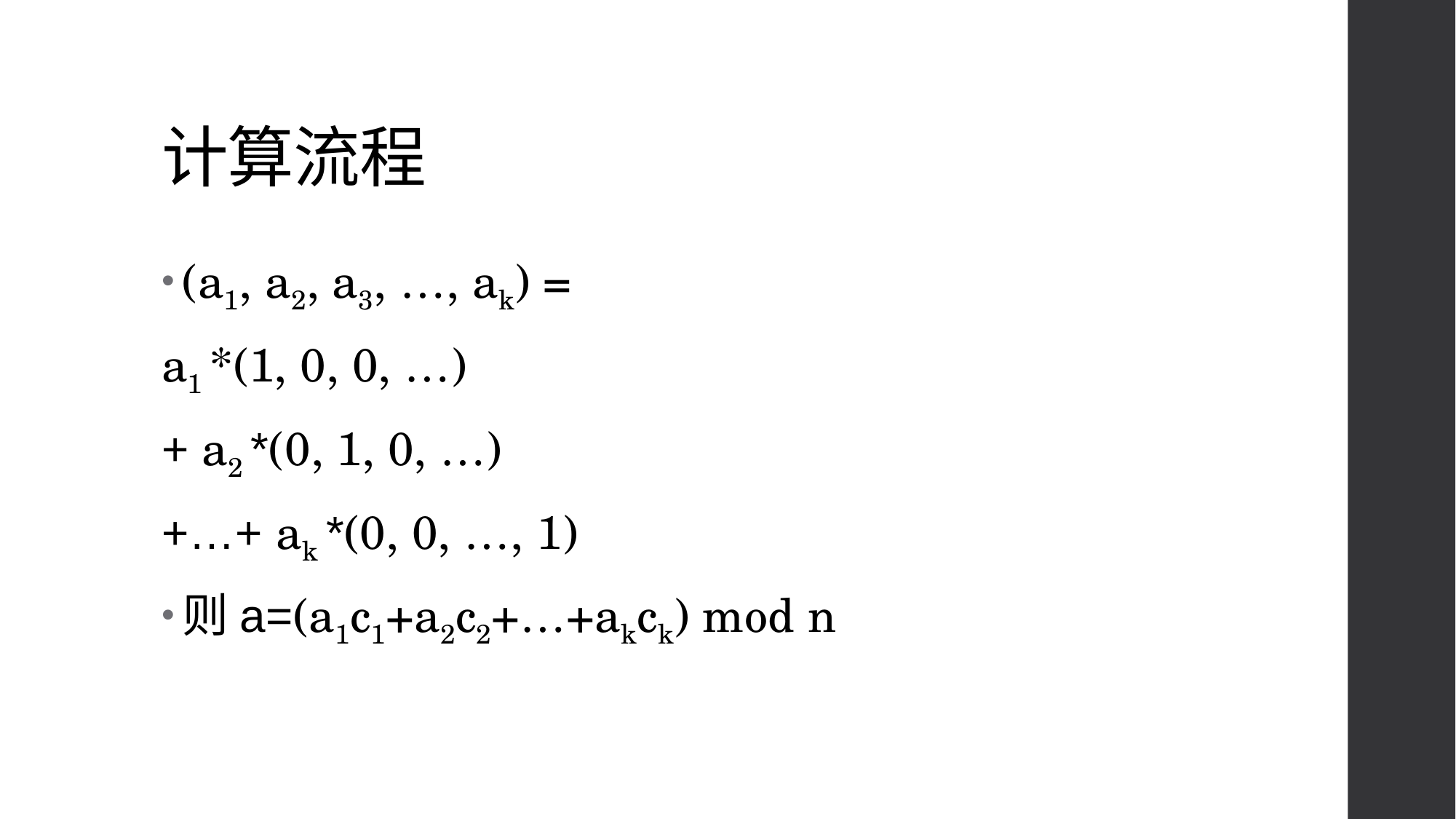

# 计算流程
(a1, a2, a3, …, ak) =
a1 *(1, 0, 0, …)
+ a2 *(0, 1, 0, …)
+…+ ak *(0, 0, …, 1)
则a=(a1c1+a2c2+…+akck) mod n